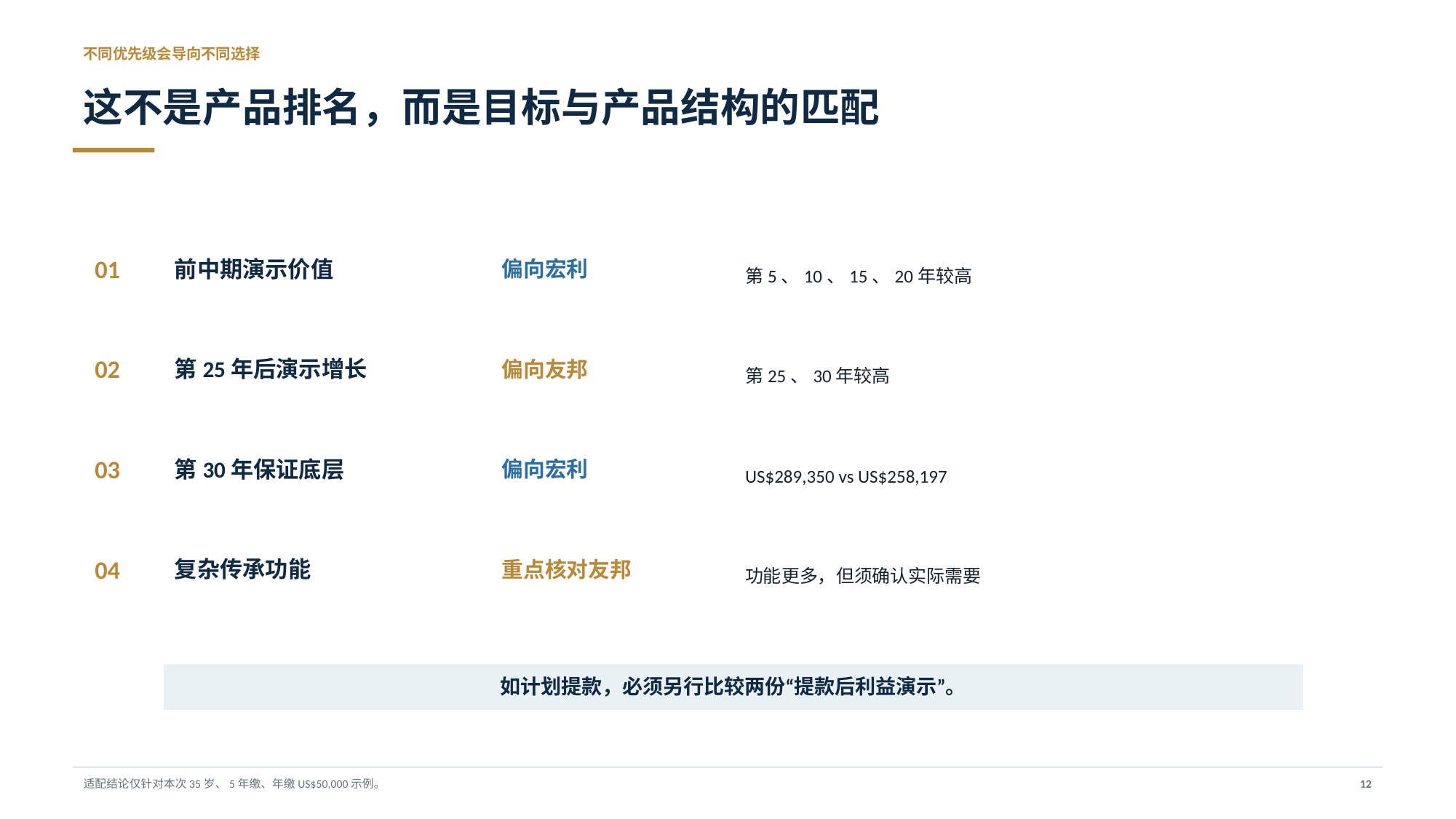

不同优先级会导向不同选择
这不是产品排名，而是目标与产品结构的匹配

01
前中期演示价值
偏向宏利
第5、10、15、20年较高
02
第25年后演示增长
偏向友邦
第25、30年较高
03
第30年保证底层
偏向宏利
US$289,350 vs US$258,197
04
复杂传承功能
重点核对友邦
功能更多，但须确认实际需要

如计划提款，必须另行比较两份“提款后利益演示”。

适配结论仅针对本次35岁、5年缴、年缴US$50,000示例。
12